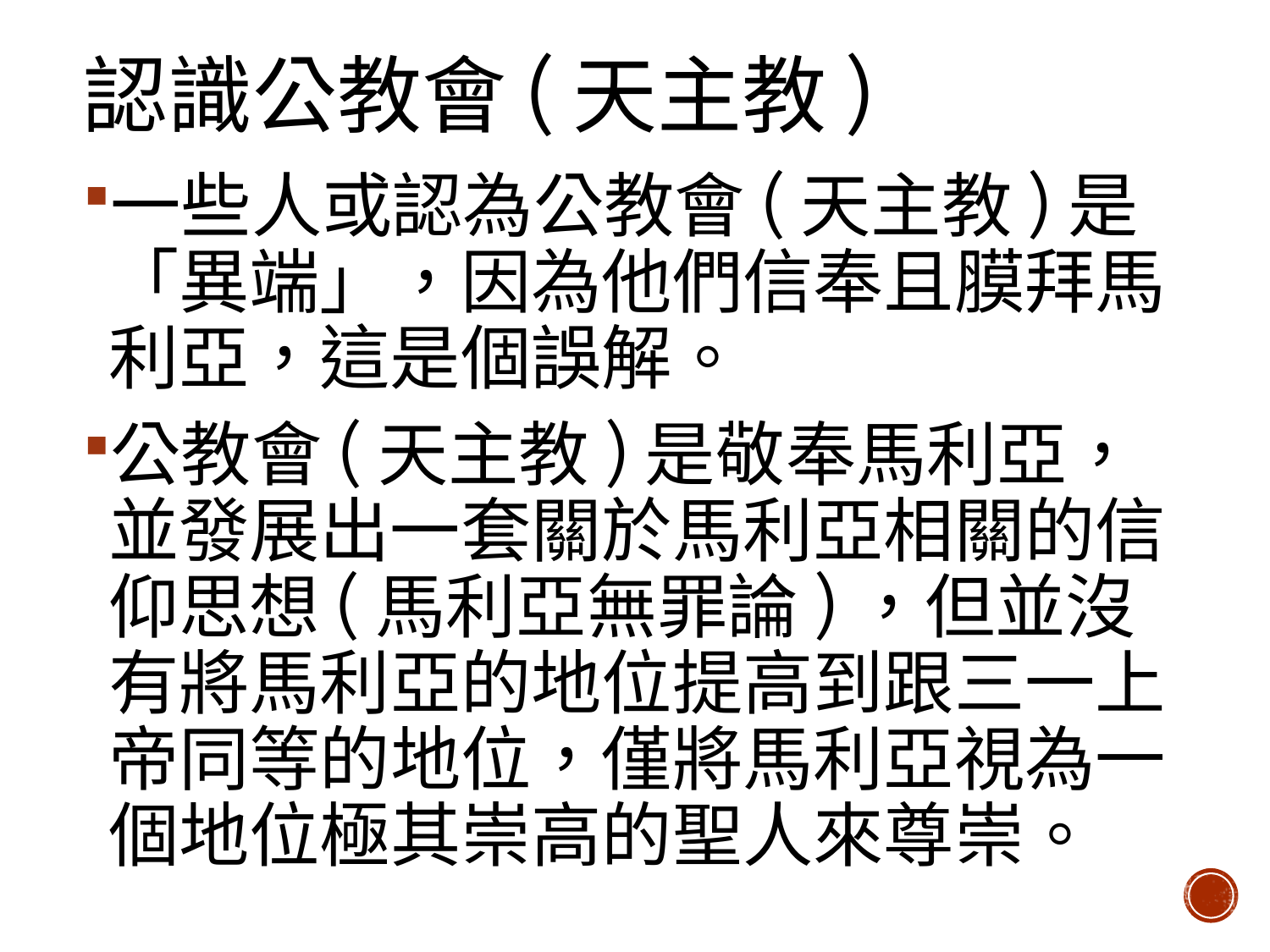

# 認識公教會(天主教)
一些人或認為公教會(天主教)是「異端」，因為他們信奉且膜拜馬利亞，這是個誤解。
公教會(天主教)是敬奉馬利亞，並發展出一套關於馬利亞相關的信仰思想(馬利亞無罪論)，但並沒有將馬利亞的地位提高到跟三一上帝同等的地位，僅將馬利亞視為一個地位極其崇高的聖人來尊崇。